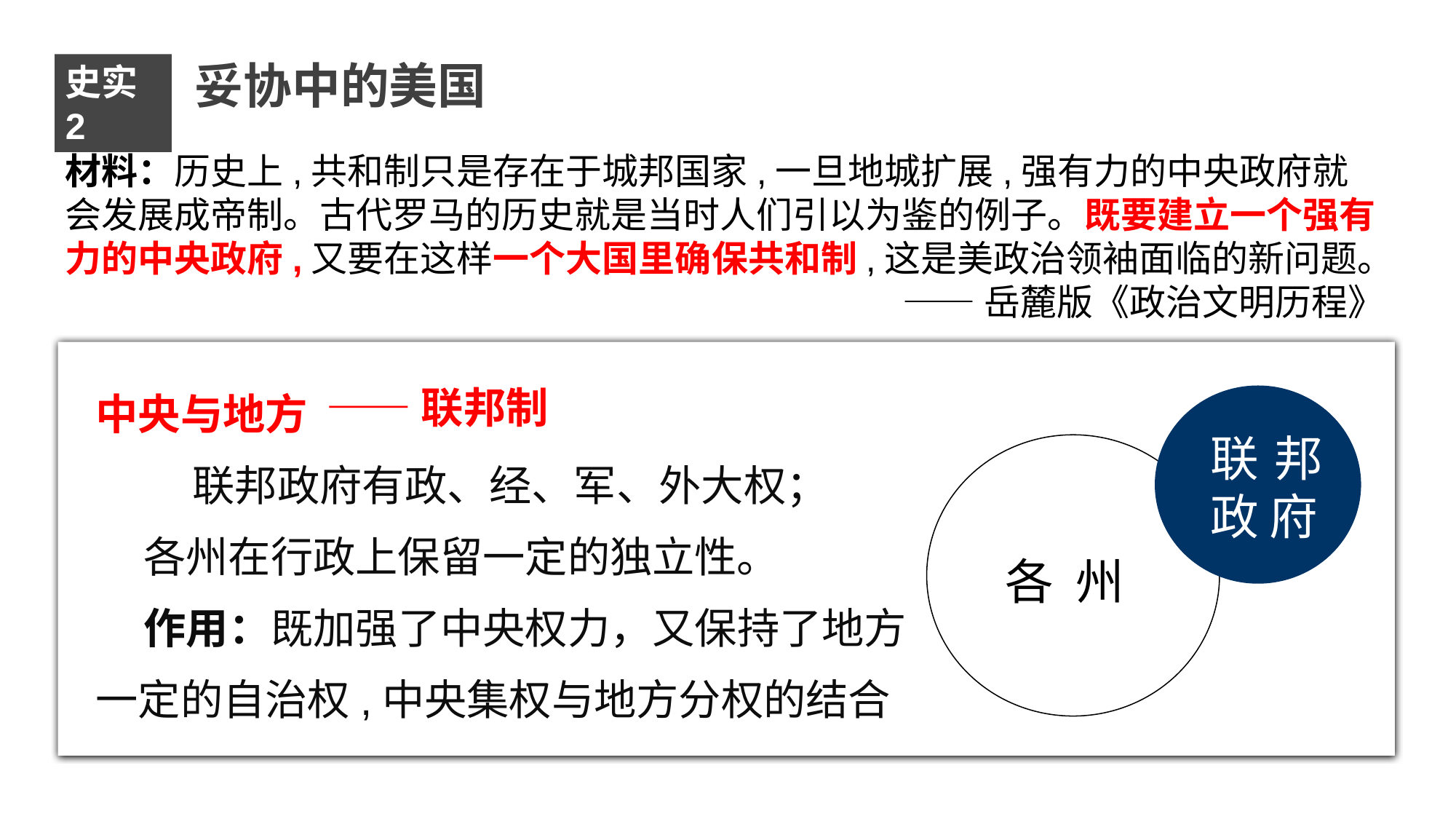

妥协中的美国
史实2
材料：历史上,共和制只是存在于城邦国家,一旦地城扩展,强有力的中央政府就会发展成帝制。古代罗马的历史就是当时人们引以为鉴的例子。既要建立一个强有力的中央政府,又要在这样一个大国里确保共和制,这是美政治领袖面临的新问题。
——岳麓版《政治文明历程》

中央与地方
         联邦政府有政、经、军、外大权；
    各州在行政上保留一定的独立性。
    作用：既加强了中央权力，又保持了地方一定的自治权,中央集权与地方分权的结合
——联邦制

联邦政 府

各  州